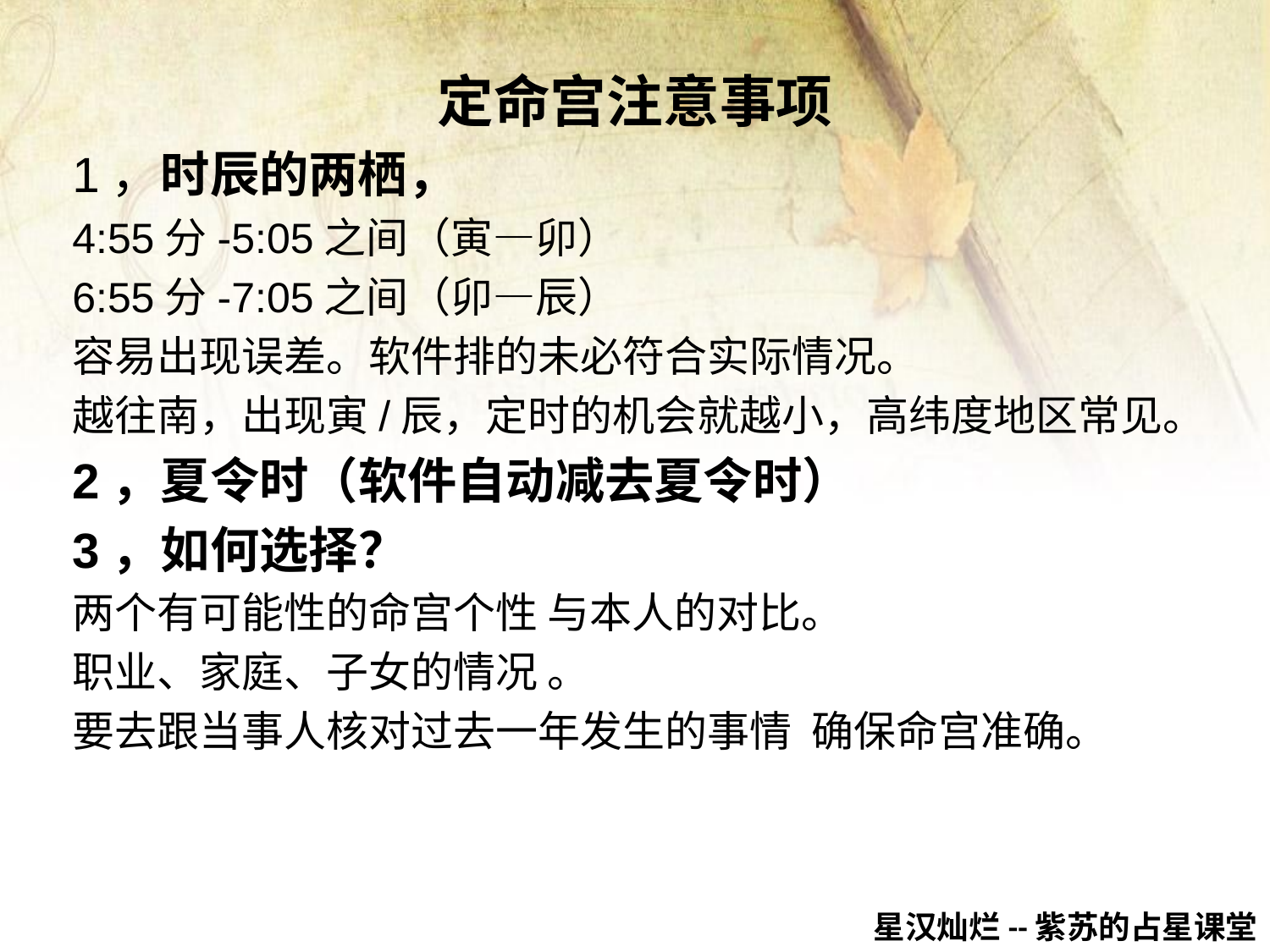

定命宫注意事项
1，时辰的两栖，
4:55分-5:05之间（寅—卯）
6:55分-7:05之间（卯—辰）
容易出现误差。软件排的未必符合实际情况。
越往南，出现寅/辰，定时的机会就越小，高纬度地区常见。
2，夏令时（软件自动减去夏令时）
3，如何选择？
两个有可能性的命宫个性 与本人的对比。
职业、家庭、子女的情况 。
要去跟当事人核对过去一年发生的事情  确保命宫准确。

星汉灿烂--紫苏的占星课堂